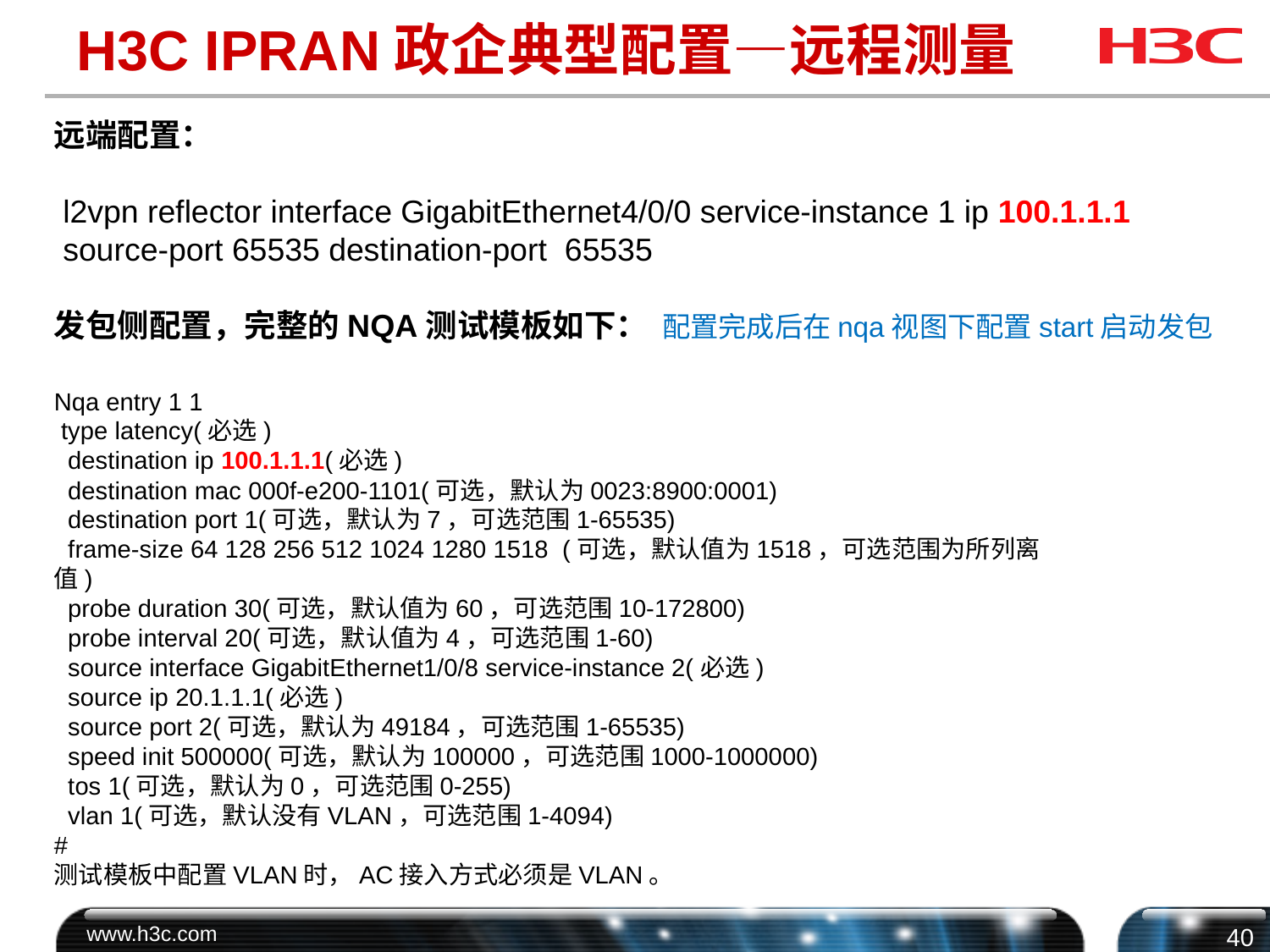

# H3C IPRAN政企典型配置—远程测量
远端配置：

 l2vpn reflector interface GigabitEthernet4/0/0 service-instance 1 ip 100.1.1.1
 source-port 65535 destination-port  65535

发包侧配置，完整的NQA测试模板如下：  配置完成后在nqa视图下配置start启动发包

Nqa entry 1 1
 type latency(必选)
  destination ip 100.1.1.1(必选)
  destination mac 000f-e200-1101(可选，默认为0023:8900:0001)
  destination port 1(可选，默认为7，可选范围1-65535)
  frame-size 64 128 256 512 1024 1280 1518  (可选，默认值为1518，可选范围为所列离值)
  probe duration 30(可选，默认值为60，可选范围10-172800)
  probe interval 20(可选，默认值为4，可选范围1-60)
  source interface GigabitEthernet1/0/8 service-instance 2(必选)
  source ip 20.1.1.1(必选)
  source port 2(可选，默认为49184，可选范围1-65535)
  speed init 500000(可选，默认为100000，可选范围1000-1000000)
  tos 1(可选，默认为0，可选范围0-255)
  vlan 1(可选，默认没有VLAN，可选范围1-4094)
#
测试模板中配置VLAN时，AC接入方式必须是VLAN。